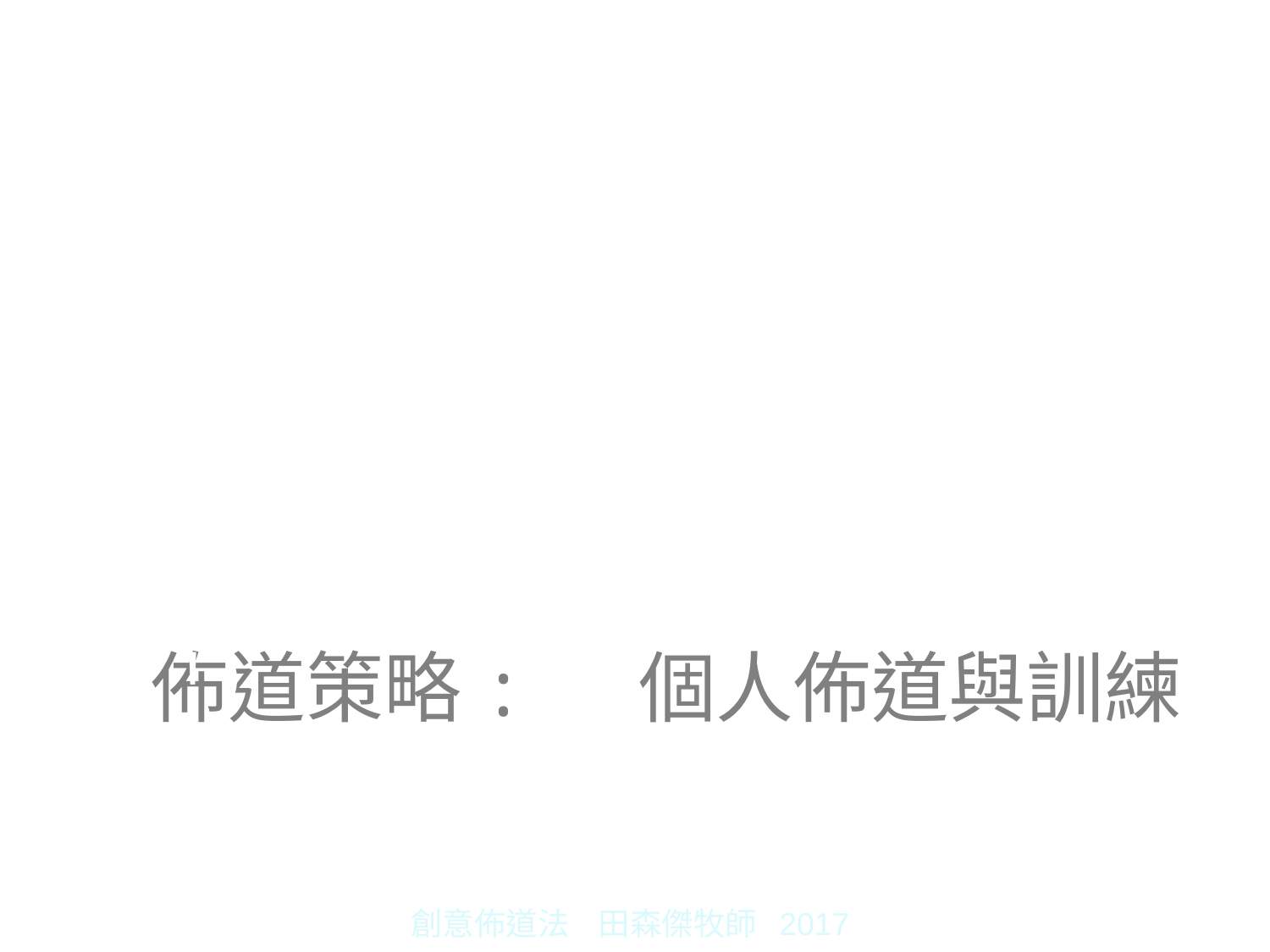

第二個攤位:   另類解 “籤”
      (此籤非他籤, 其實是書籤!)
# 佈道策略:  個人佈道與訓練
創意佈道法    田森傑牧師  2017